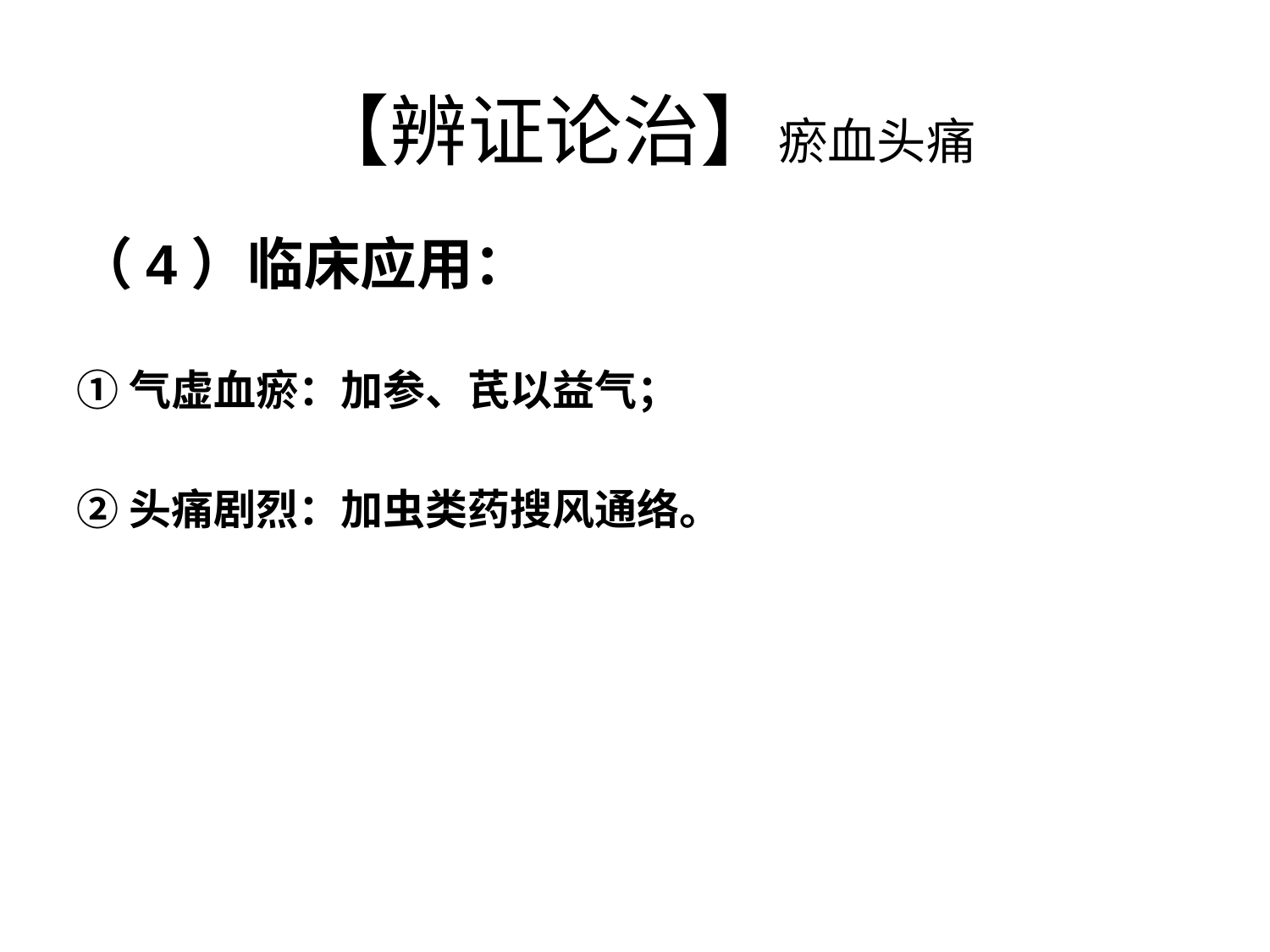

# 【辨证论治】瘀血头痛
（4）临床应用：

①气虚血瘀：加参、芪以益气；

②头痛剧烈：加虫类药搜风通络。